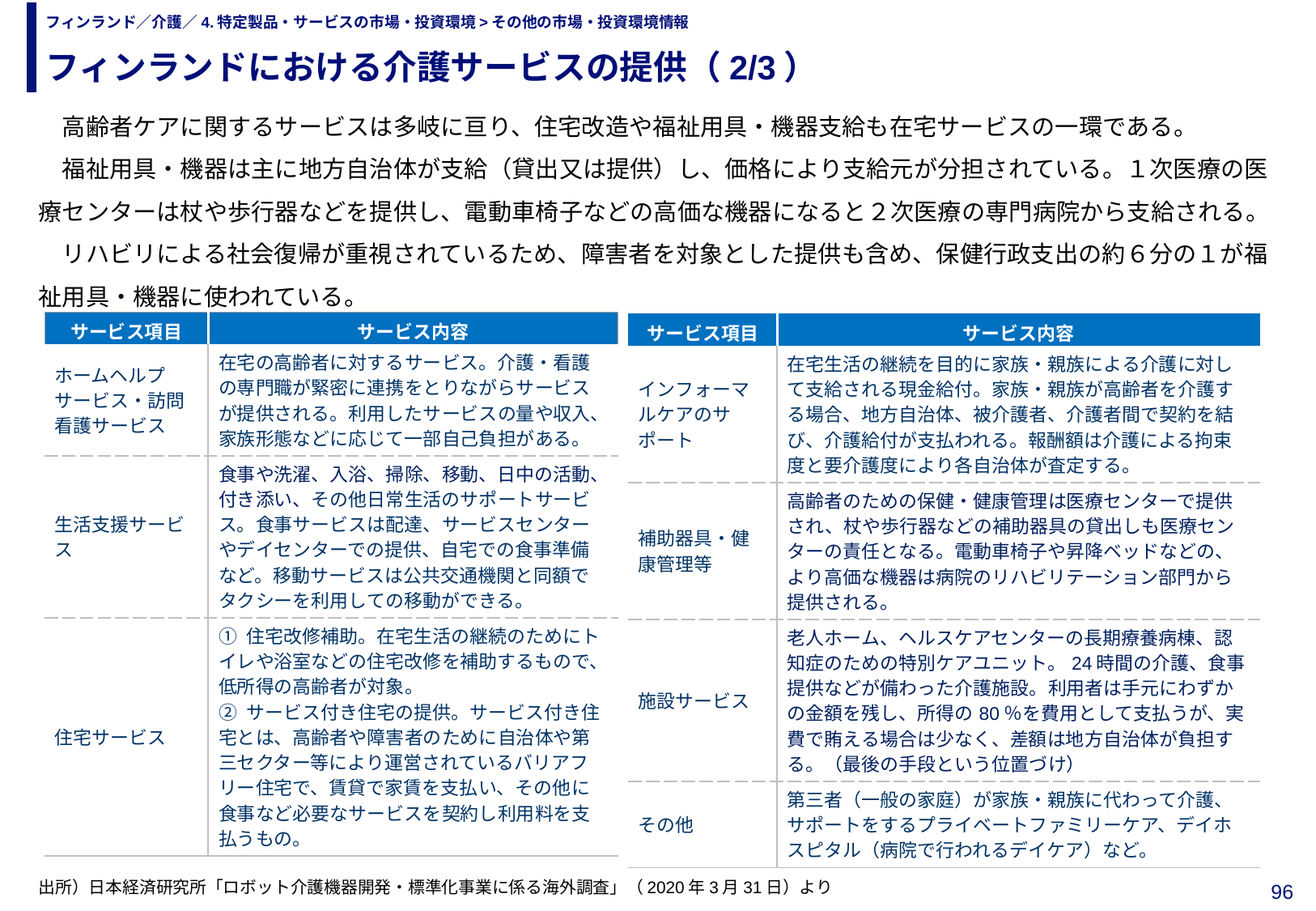

フィンランドにおける介護サービスの提供（2/3）
# フィンランド／介護／4.特定製品・サービスの市場・投資環境>その他の市場・投資環境情報
　高齢者ケアに関するサービスは多岐に亘り、住宅改造や福祉用具・機器支給も在宅サービスの一環である。
　福祉用具・機器は主に地方自治体が支給（貸出又は提供）し、価格により支給元が分担されている。１次医療の医療センターは杖や歩行器などを提供し、電動車椅子などの高価な機器になると２次医療の専門病院から支給される。
　リハビリによる社会復帰が重視されているため、障害者を対象とした提供も含め、保健行政支出の約６分の１が福祉用具・機器に使われている。
| サービス項目 | サービス内容 |
| --- | --- |
| ホームヘルプ サービス・訪問看護サービス | 在宅の高齢者に対するサービス。介護・看護の専門職が緊密に連携をとりながらサービスが提供される。利用したサービスの量や収入、家族形態などに応じて一部自己負担がある。 |
| 生活支援サービス | 食事や洗濯、入浴、掃除、移動、日中の活動、付き添い、その他日常生活のサポートサービス。食事サービスは配達、サービスセンターやデイセンターでの提供、自宅での食事準備など。移動サービスは公共交通機関と同額でタクシーを利用しての移動ができる。 |
| 住宅サービス | ① 住宅改修補助。在宅生活の継続のためにトイレや浴室などの住宅改修を補助するもので、低所得の高齢者が対象。 ② サービス付き住宅の提供。サービス付き住宅とは、高齢者や障害者のために自治体や第三セクター等により運営されているバリアフリー住宅で、賃貸で家賃を支払い、その他に食事など必要なサービスを契約し利用料を支払うもの。 |
| サービス項目 | サービス内容 |
| --- | --- |
| インフォーマルケアのサポート | 在宅生活の継続を目的に家族・親族による介護に対して支給される現金給付。家族・親族が高齢者を介護する場合、地方自治体、被介護者、介護者間で契約を結び、介護給付が支払われる。報酬額は介護による拘束度と要介護度により各自治体が査定する。 |
| 補助器具・健康管理等 | 高齢者のための保健・健康管理は医療センターで提供され、杖や歩行器などの補助器具の貸出しも医療センターの責任となる。電動車椅子や昇降ベッドなどの、より高価な機器は病院のリハビリテーション部門から提供される。 |
| 施設サービス | 老人ホーム、ヘルスケアセンターの長期療養病棟、認知症のための特別ケアユニット。24時間の介護、食事提供などが備わった介護施設。利用者は手元にわずかの金額を残し、所得の80％を費用として支払うが、実費で賄える場合は少なく、差額は地方自治体が負担する。（最後の手段という位置づけ） |
| その他 | 第三者（一般の家庭）が家族・親族に代わって介護、サポートをするプライベートファミリーケア、デイホスピタル（病院で行われるデイケア）など。 |
出所）日本経済研究所「ロボット介護機器開発・標準化事業に係る海外調査」（2020年3月31日）より